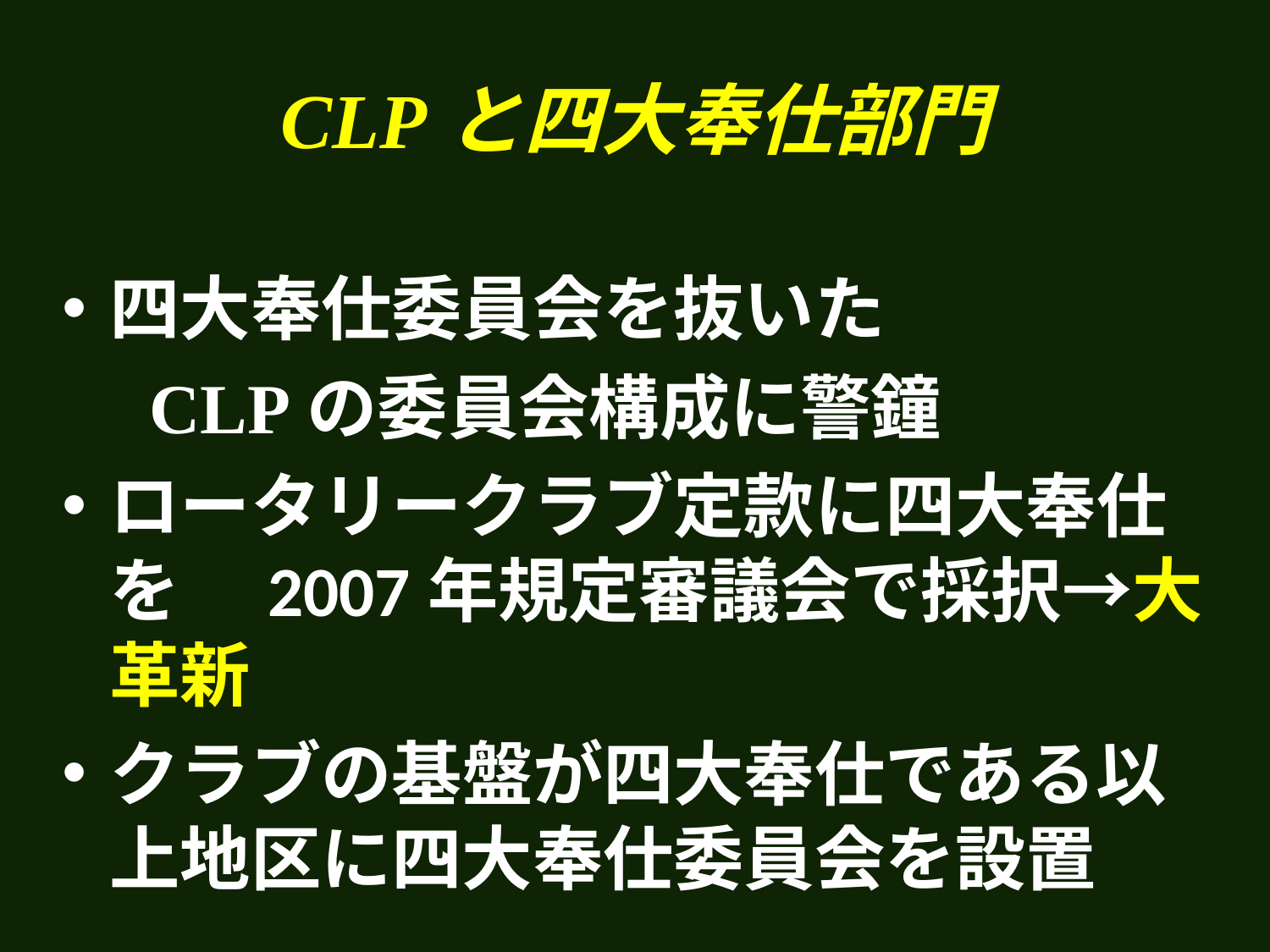

# CLPと四大奉仕部門
四大奉仕委員会を抜いた
　CLPの委員会構成に警鐘
ロータリークラブ定款に四大奉仕を　2007年規定審議会で採択→大革新
クラブの基盤が四大奉仕である以上地区に四大奉仕委員会を設置